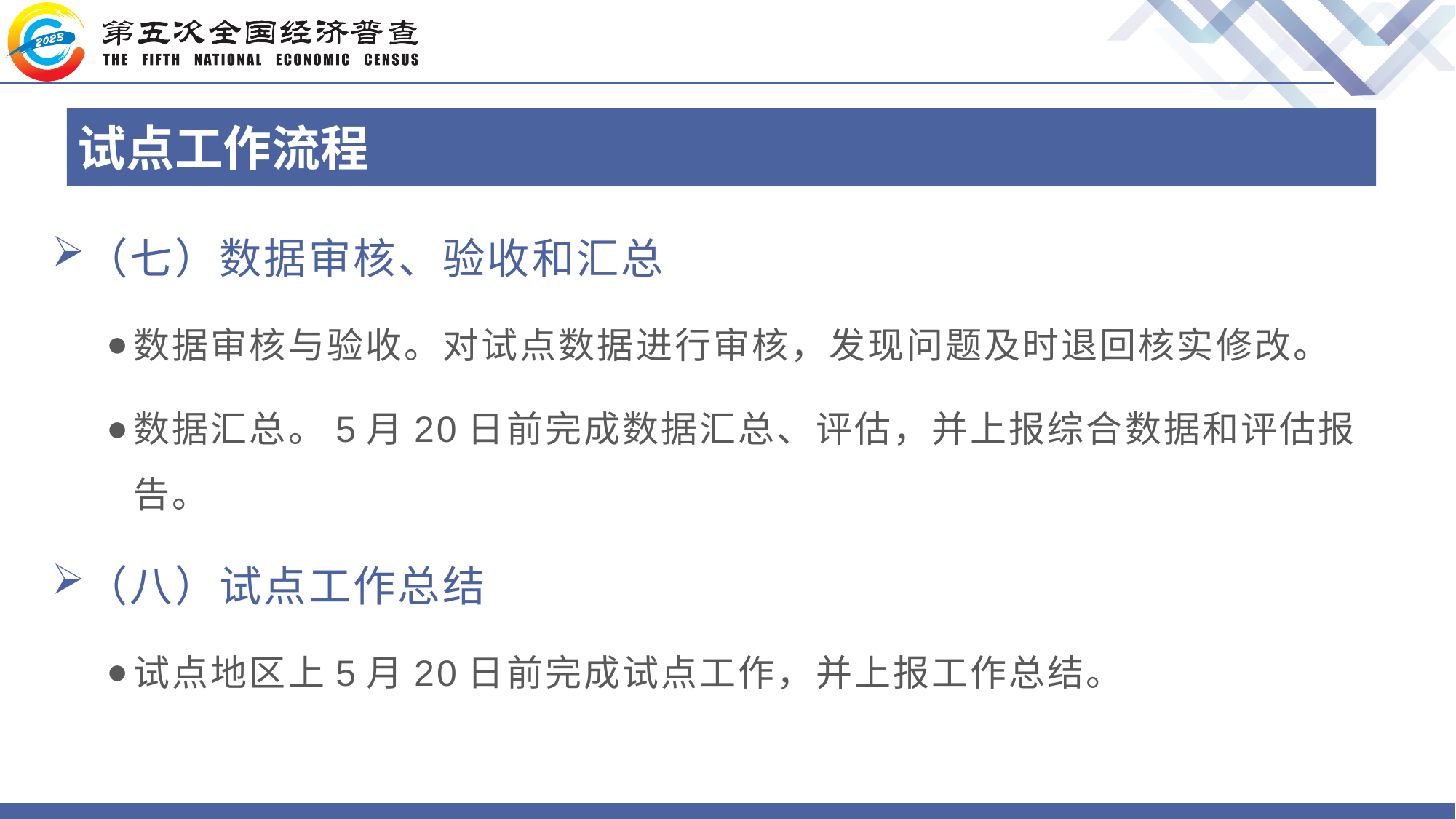

# 试点工作流程
（七）数据审核、验收和汇总
数据审核与验收。对试点数据进行审核，发现问题及时退回核实修改。
数据汇总。5月20日前完成数据汇总、评估，并上报综合数据和评估报告。
（八）试点工作总结
试点地区上5月20日前完成试点工作，并上报工作总结。